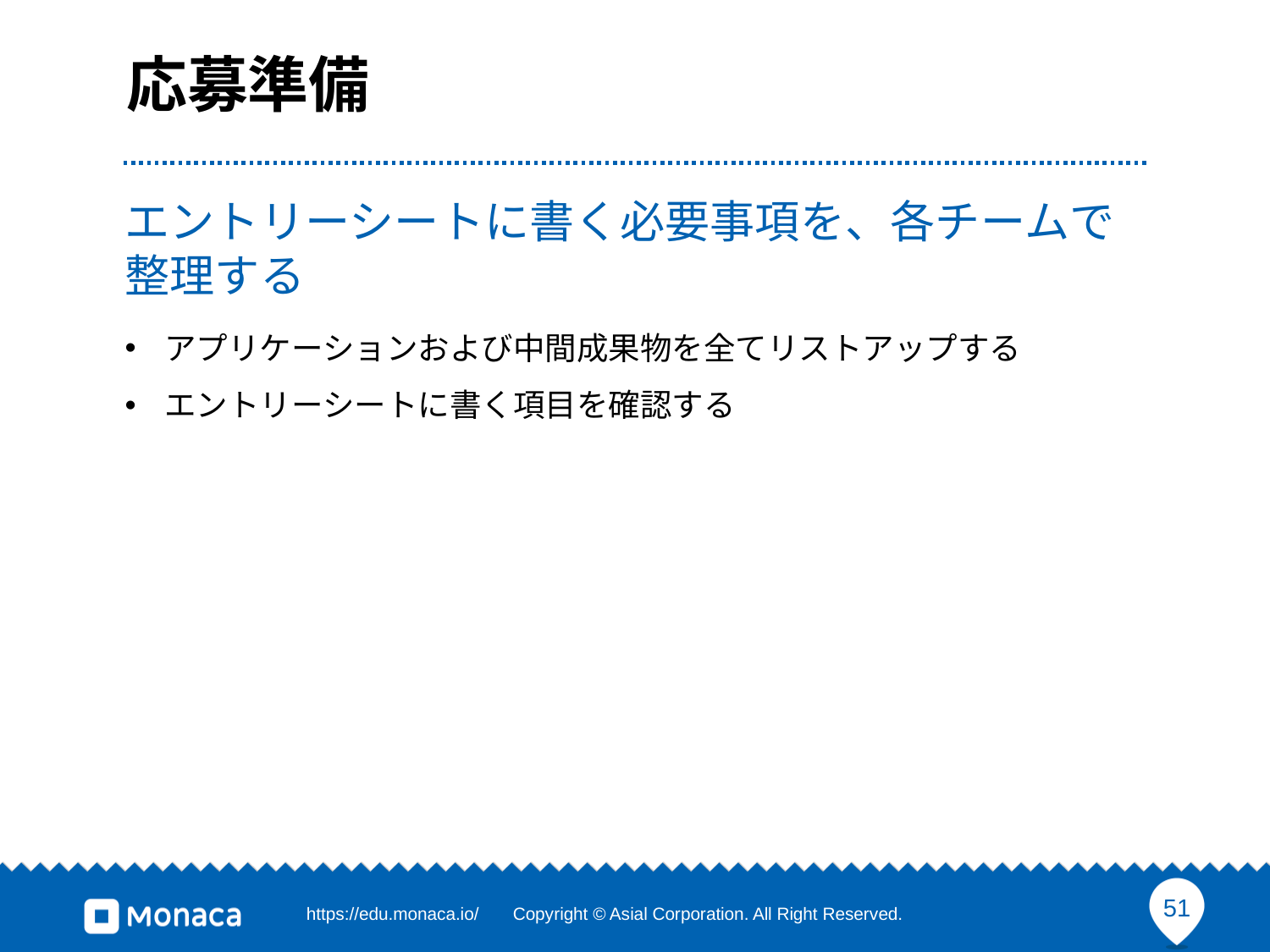

# 応募準備
エントリーシートに書く必要事項を、各チームで整理する
アプリケーションおよび中間成果物を全てリストアップする
エントリーシートに書く項目を確認する